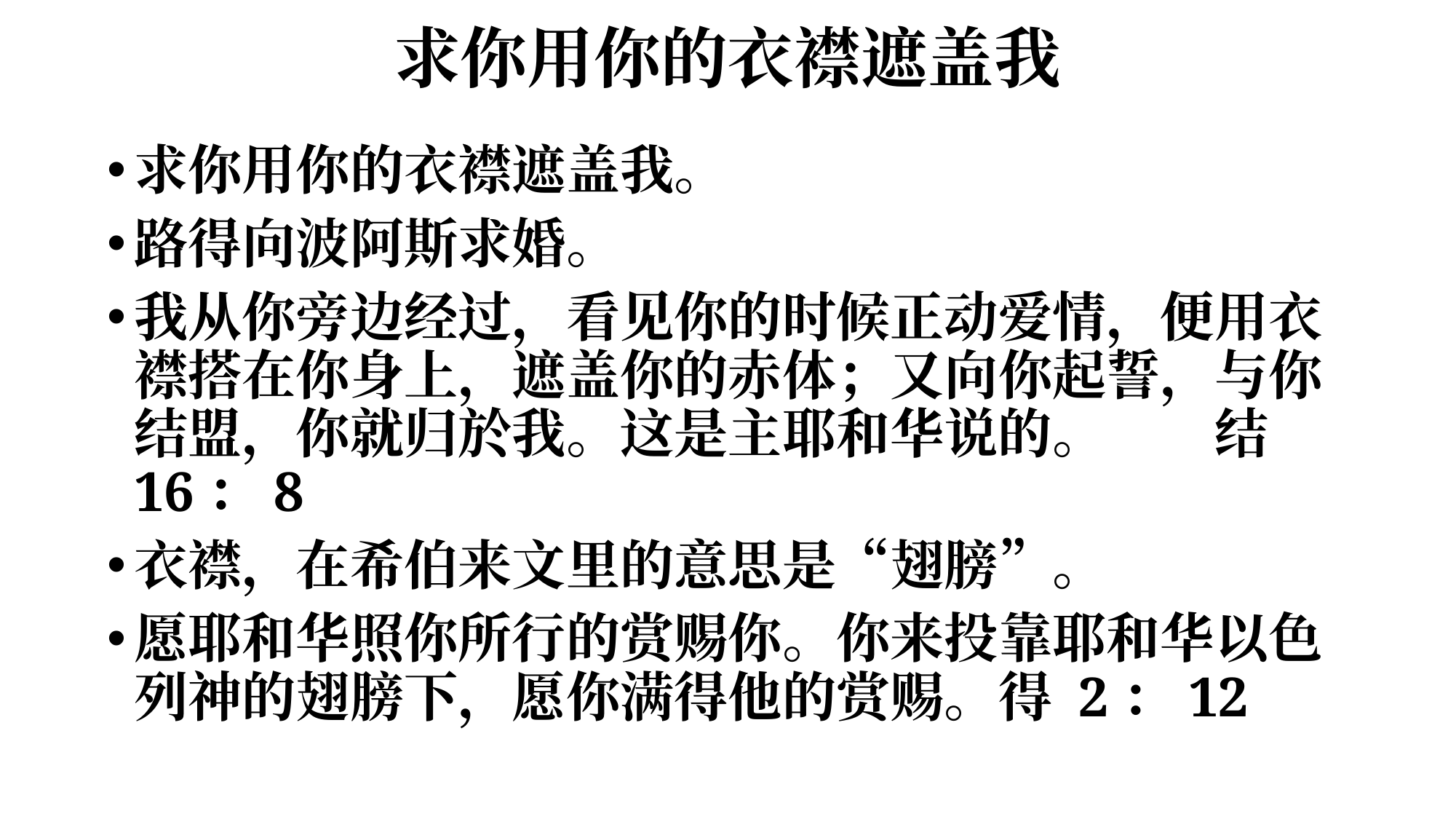

# 求你用你的衣襟遮盖我
求你用你的衣襟遮盖我。
路得向波阿斯求婚。
我从你旁边经过，看见你的时候正动爱情，便用衣襟搭在你身上，遮盖你的赤体；又向你起誓，与你结盟，你就归於我。这是主耶和华说的。 								结 16：8
衣襟，在希伯来文里的意思是“翅膀”。
愿耶和华照你所行的赏赐你。你来投靠耶和华以色列神的翅膀下，愿你满得他的赏赐。	得 2：12